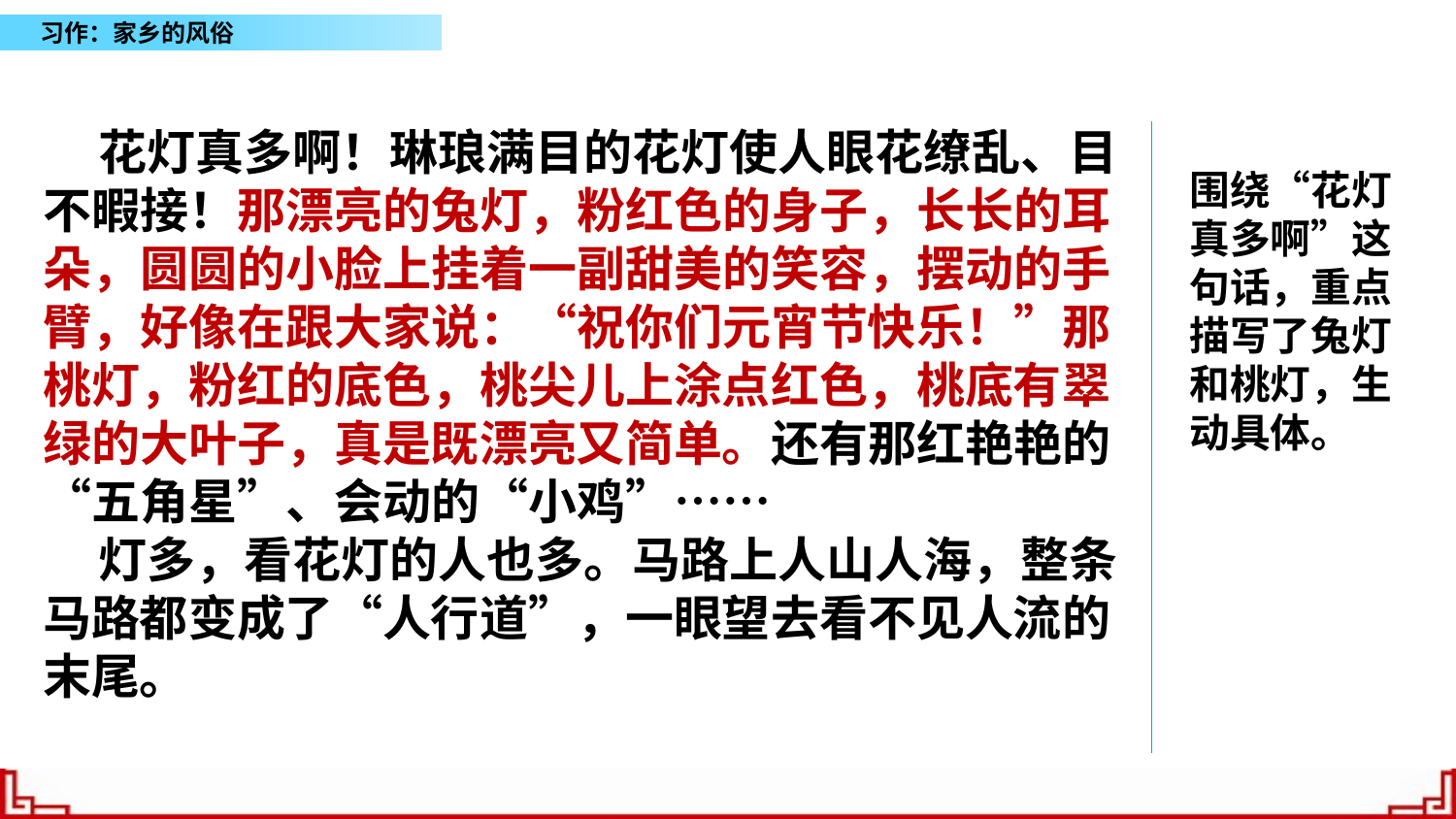

花灯真多啊！琳琅满目的花灯使人眼花缭乱、目不暇接！那漂亮的兔灯，粉红色的身子，长长的耳朵，圆圆的小脸上挂着一副甜美的笑容，摆动的手臂，好像在跟大家说：“祝你们元宵节快乐！”那桃灯，粉红的底色，桃尖儿上涂点红色，桃底有翠绿的大叶子，真是既漂亮又简单。还有那红艳艳的“五角星”、会动的“小鸡”……
    灯多，看花灯的人也多。马路上人山人海，整条马路都变成了“人行道”，一眼望去看不见人流的末尾。
围绕“花灯真多啊”这句话，重点描写了兔灯和桃灯，生动具体。